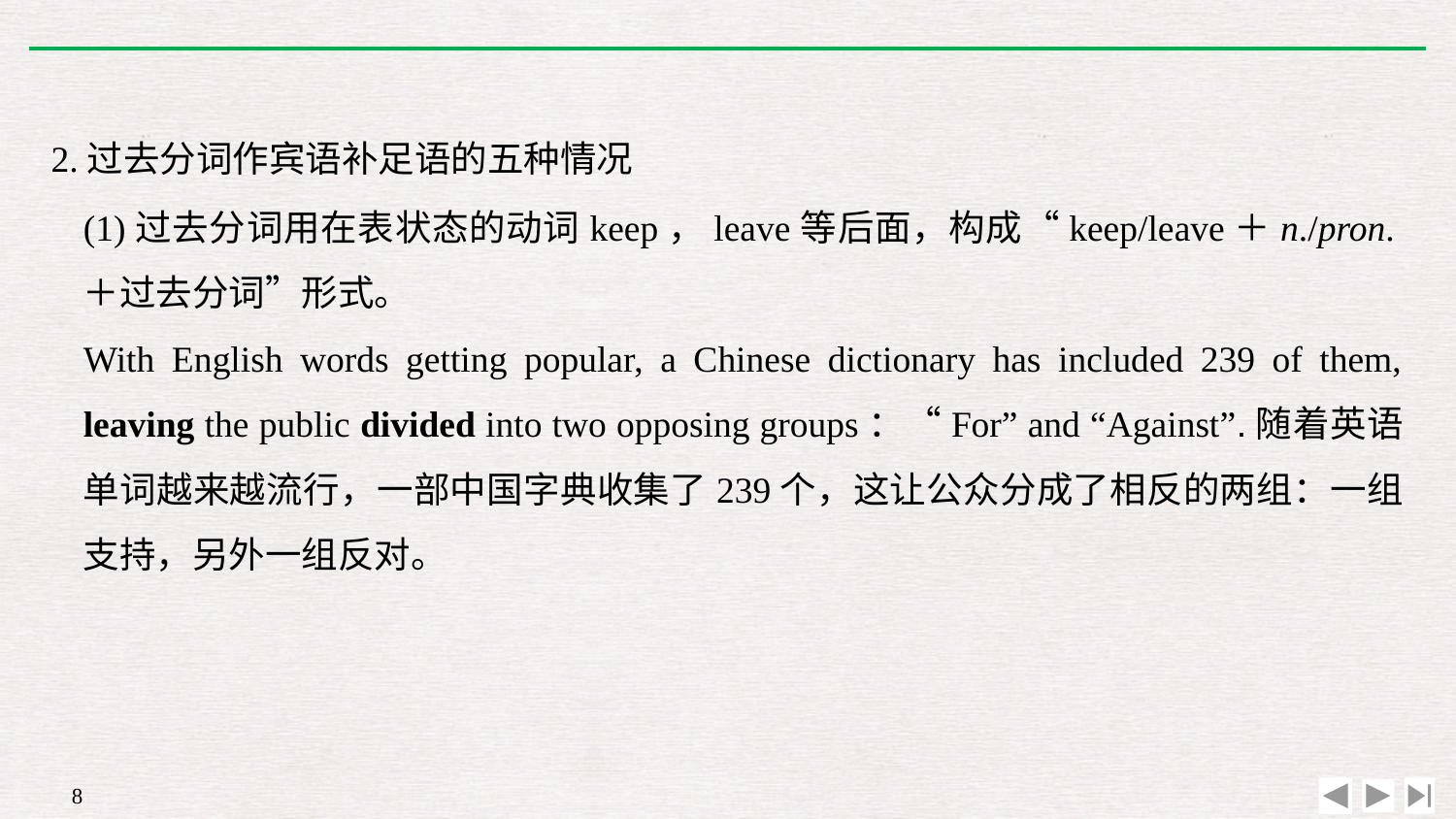

2.过去分词作宾语补足语的五种情况
(1)过去分词用在表状态的动词keep，leave等后面，构成“keep/leave＋n./pron.＋过去分词”形式。
With English words getting popular, a Chinese dictionary has included 239 of them, leaving the public divided into two opposing groups：“For” and “Against”.随着英语单词越来越流行，一部中国字典收集了239个，这让公众分成了相反的两组：一组支持，另外一组反对。